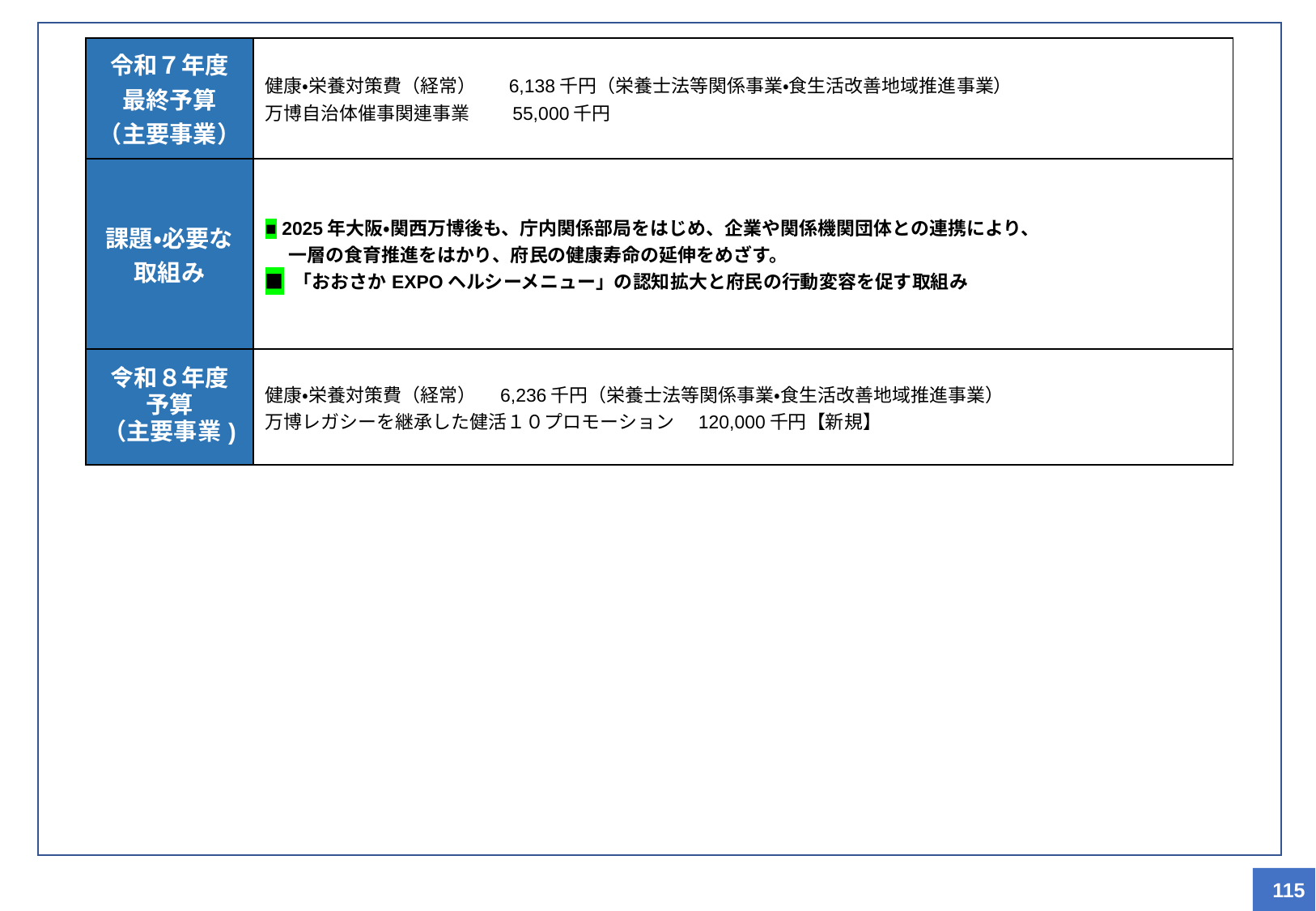

現状･課題
▽府民が身近に生産から消費まで体験できる機会づくりを進めることが必要です。
▽大阪産（もん）を実際に手にし、購入できる販売店や料理店等を増やし、地産地消、消費拡大を図ることが必要です。
▽府民一人ひとりが食への感謝の気持ちを深めるとともに、食品ロスの現状や削減の必要性についても認識を深め、食品ロスの削減に主体的に取り組むことが必要です。
▽伝統的な食文化に関する府民の関心と理解を深め、次世代に伝えていく取組みが必要です。
| 令和７年度 最終予算 （主要事業） | 健康・栄養対策費（経常）　 6,138千円（栄養士法等関係事業・食生活改善地域推進事業） 万博自治体催事関連事業　　55,000千円 |
| --- | --- |
| 課題・必要な取組み | ■ 2025年大阪・関西万博後も、庁内関係部局をはじめ、企業や関係機関団体との連携により、 　 一層の食育推進をはかり、府民の健康寿命の延伸をめざす。 ■ 「おおさかEXPOヘルシーメニュー」の認知拡大と府民の行動変容を促す取組み |
| 令和８年度 予算 （主要事業) | 健康・栄養対策費（経常）　6,236千円（栄養士法等関係事業・食生活改善地域推進事業） 万博レガシーを継承した健活１０プロモーション　120,000千円【新規】 |
115